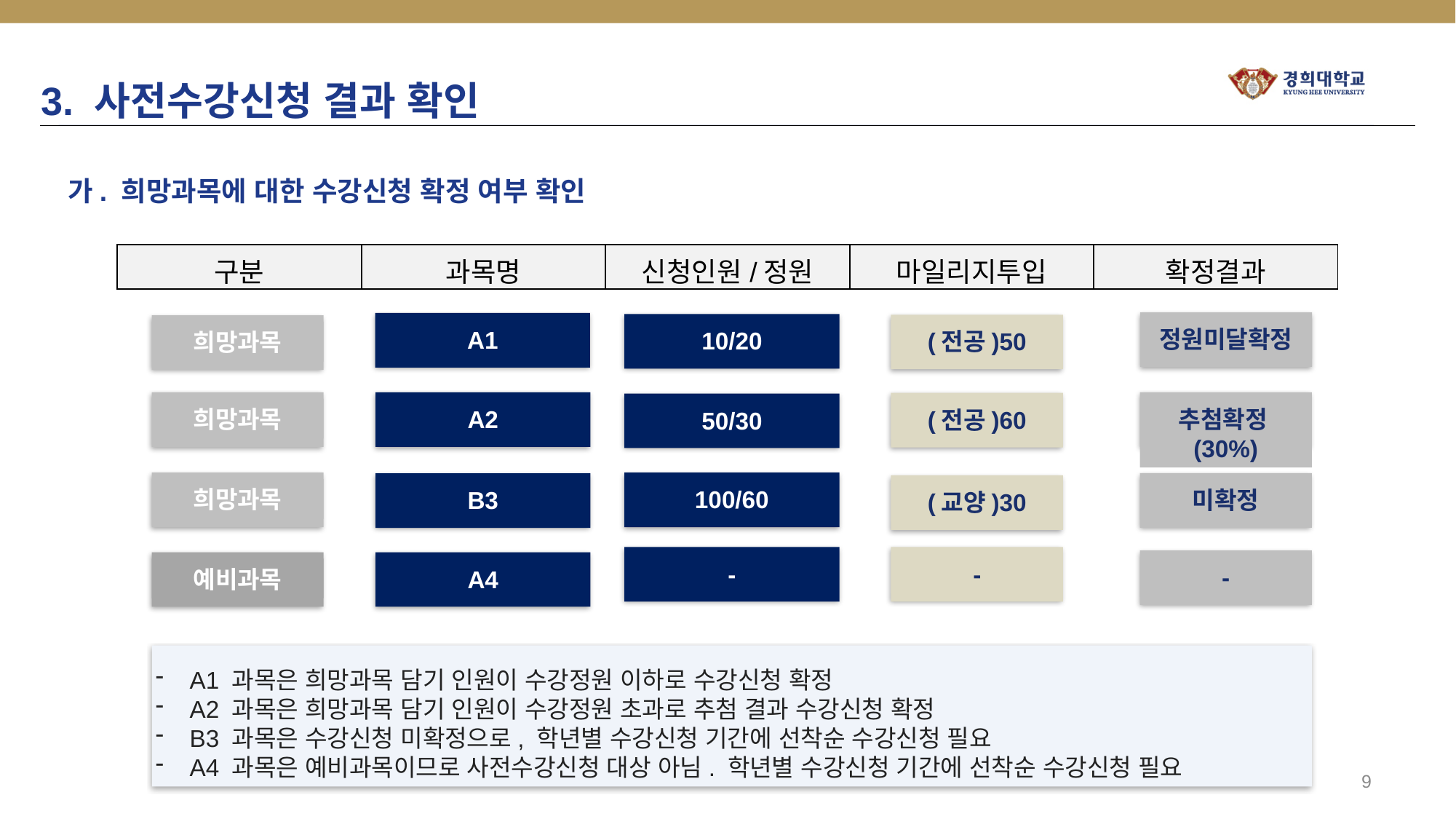

3. 사전수강신청 결과 확인
가. 희망과목에 대한 수강신청 확정 여부 확인

| 구분 | 과목명 | 신청인원/정원 | 마일리지투입 | 확정결과 |
| --- | --- | --- | --- | --- |

정원미달확정

A1

10/20

(전공)50

희망과목

희망과목

A2

추첨확정(30%)

(전공)60

50/30

희망과목

100/60

미확정

B3

(교양)30

-

-

-

예비과목

A4

A1 과목은 희망과목 담기 인원이 수강정원 이하로 수강신청 확정
A2 과목은 희망과목 담기 인원이 수강정원 초과로 추첨 결과 수강신청 확정
B3 과목은 수강신청 미확정으로, 학년별 수강신청 기간에 선착순 수강신청 필요
A4 과목은 예비과목이므로 사전수강신청 대상 아님. 학년별 수강신청 기간에 선착순 수강신청 필요
9